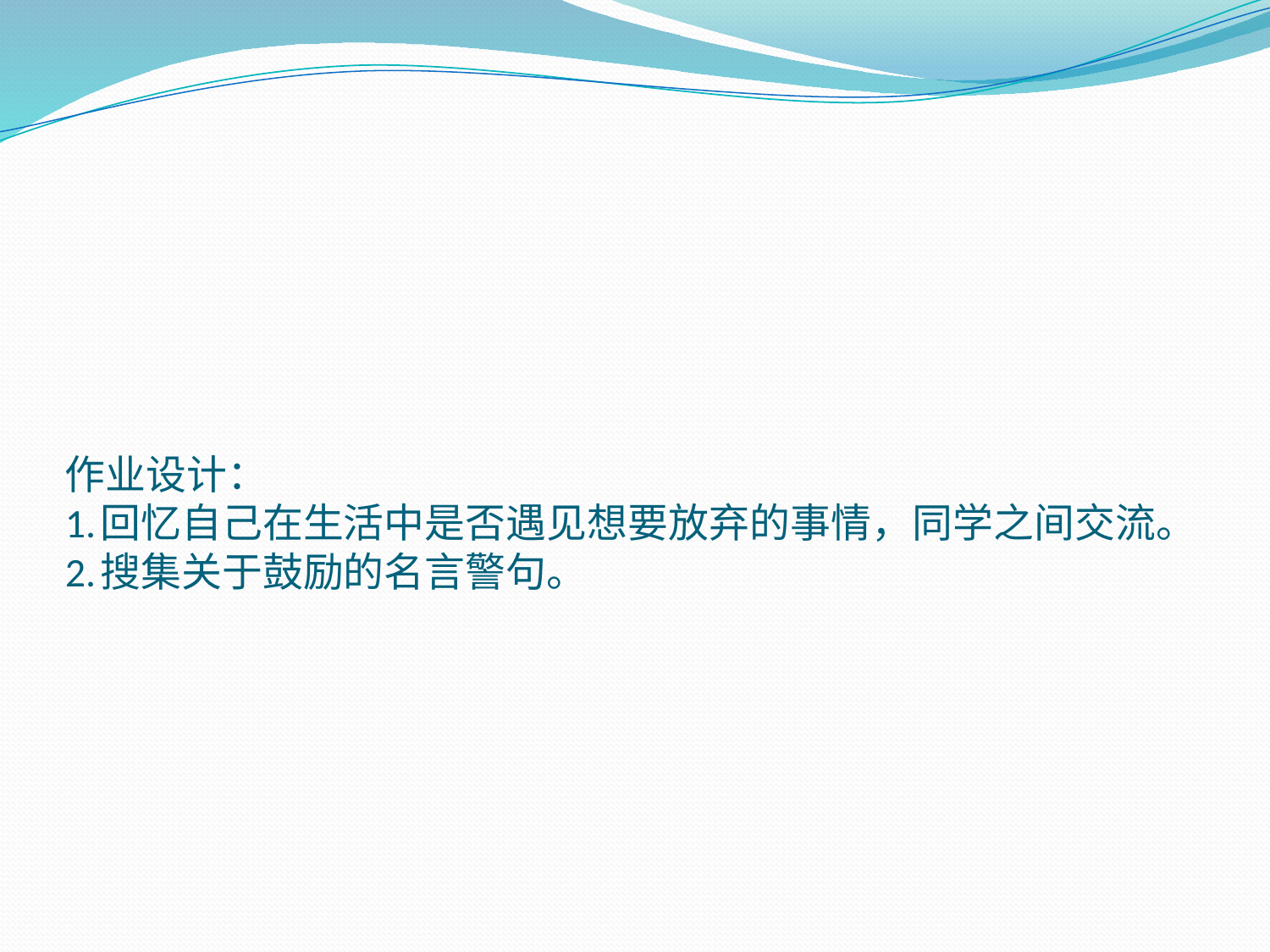

# 作业设计： 1.回忆自己在生活中是否遇见想要放弃的事情，同学之间交流。 2.搜集关于鼓励的名言警句。